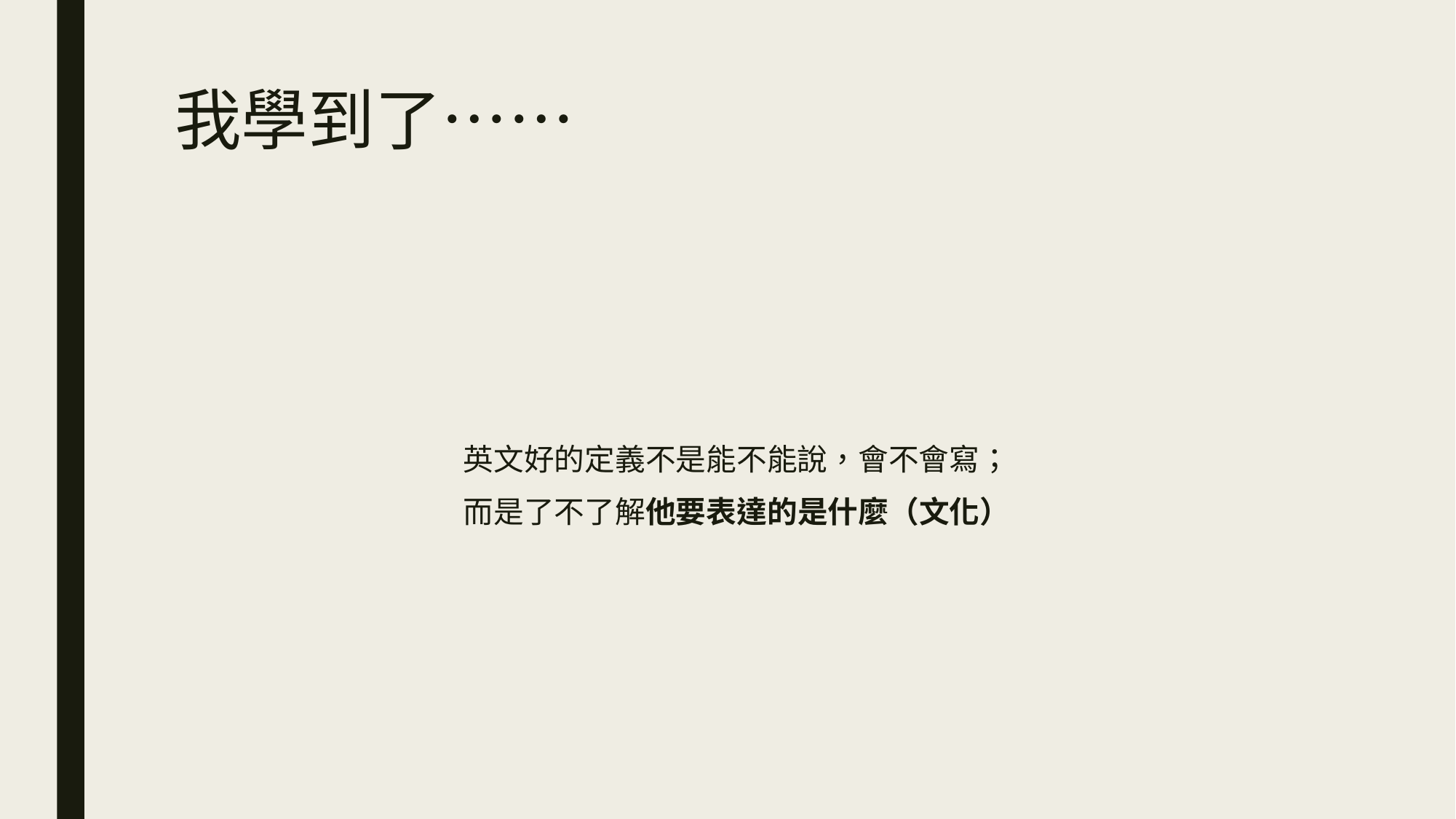

# 我學到了⋯⋯
英文好的定義不是能不能說，會不會寫；
而是了不了解他要表達的是什麼（文化）